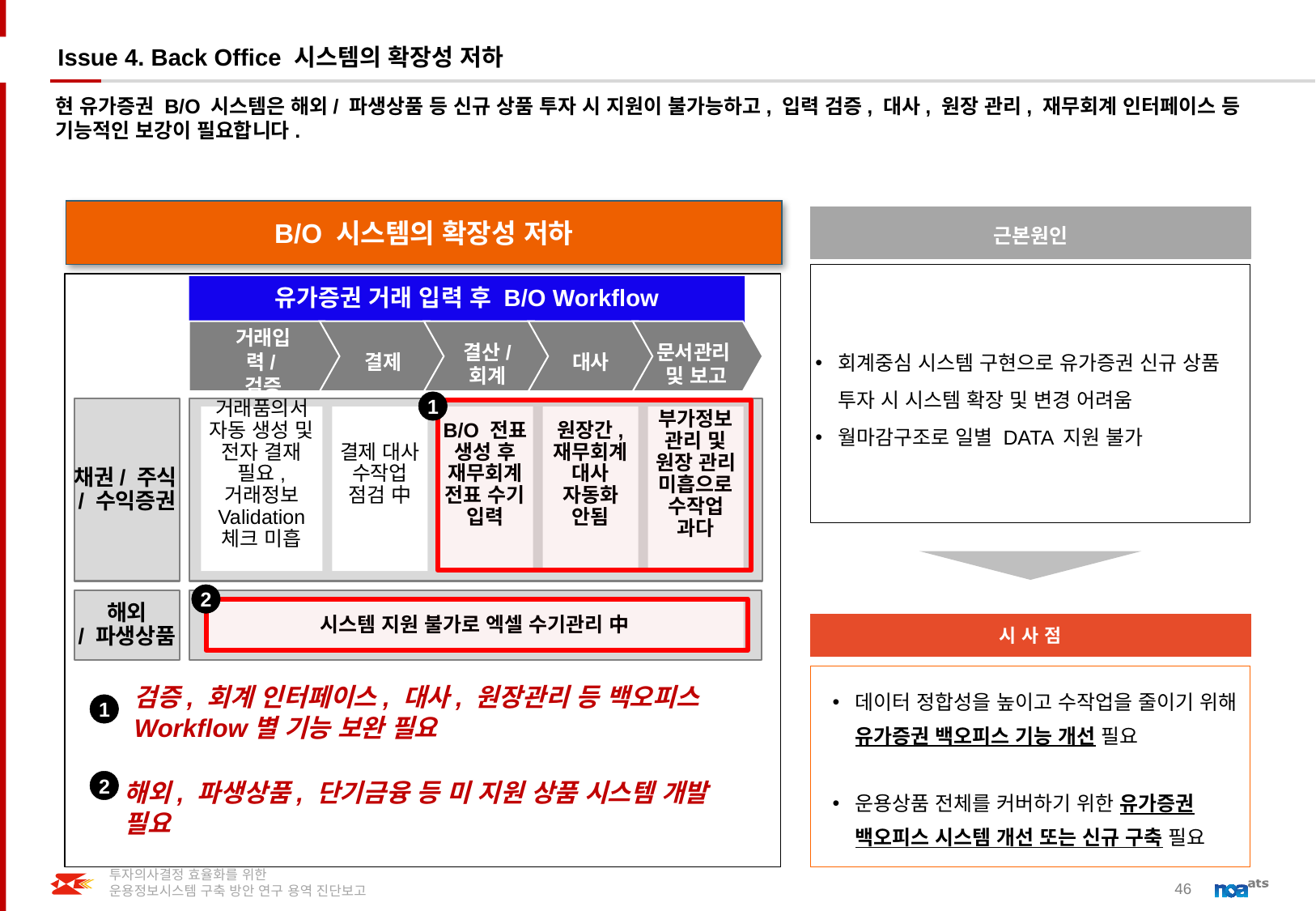

# Issue 4. Back Office 시스템의 확장성 저하
현 유가증권 B/O 시스템은 해외/ 파생상품 등 신규 상품 투자 시 지원이 불가능하고, 입력 검증, 대사, 원장 관리, 재무회계 인터페이스 등 기능적인 보강이 필요합니다.
B/O 시스템의 확장성 저하
근본원인
회계중심 시스템 구현으로 유가증권 신규 상품 투자 시 시스템 확장 및 변경 어려움
월마감구조로 일별 DATA 지원 불가
월단
유가증권 거래 입력 후 B/O Workflow

거래입력/검증
결제
대사
결산/
회계
문서관리
및 보고
1
채권/ 주식/ 수익증권

거래품의서 자동 생성 및 전자 결재 필요,
거래정보 Validation 체크 미흡
결제 대사 수작업 점검 中
B/O 전표 생성 후 재무회계 전표 수기 입력
원장간, 재무회계 대사 자동화 안됨
부가정보 관리 및
원장 관리 미흡으로 수작업 과다

2
해외
/ 파생상품

시스템 지원 불가로 엑셀 수기관리 中
시 사 점
데이터 정합성을 높이고 수작업을 줄이기 위해 유가증권 백오피스 기능 개선 필요

운용상품 전체를 커버하기 위한 유가증권 백오피스 시스템 개선 또는 신규 구축 필요
검증, 회계 인터페이스, 대사, 원장관리 등 백오피스 Workflow별 기능 보완 필요
1
2
해외, 파생상품, 단기금융 등 미 지원 상품 시스템 개발 필요